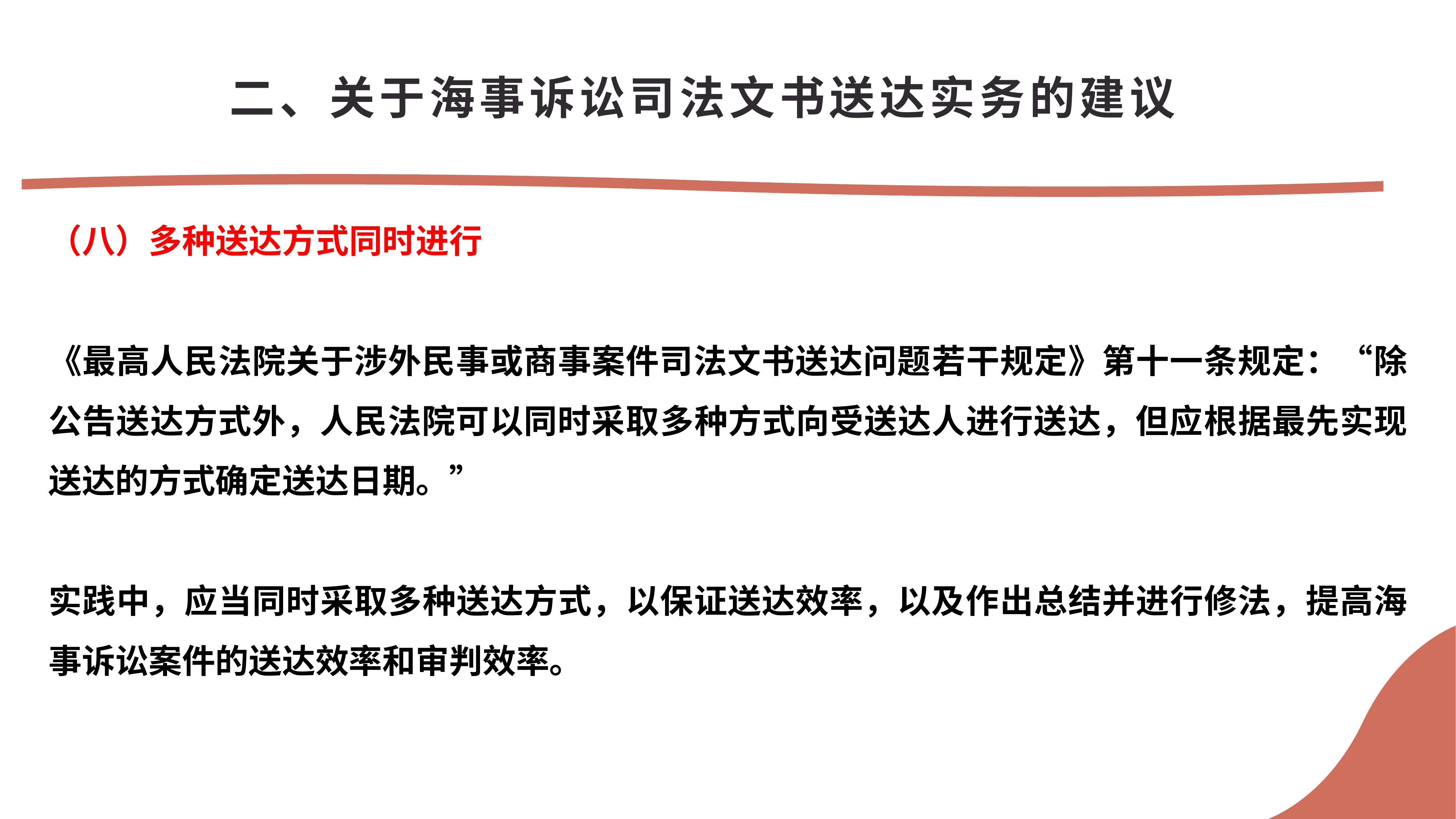

二、关于海事诉讼司法文书送达实务的建议

（八）多种送达方式同时进行

《最高人民法院关于涉外民事或商事案件司法文书送达问题若干规定》第十一条规定：“除公告送达方式外，人民法院可以同时采取多种方式向受送达人进行送达，但应根据最先实现送达的方式确定送达日期。”

实践中，应当同时采取多种送达方式，以保证送达效率，以及作出总结并进行修法，提高海事诉讼案件的送达效率和审判效率。